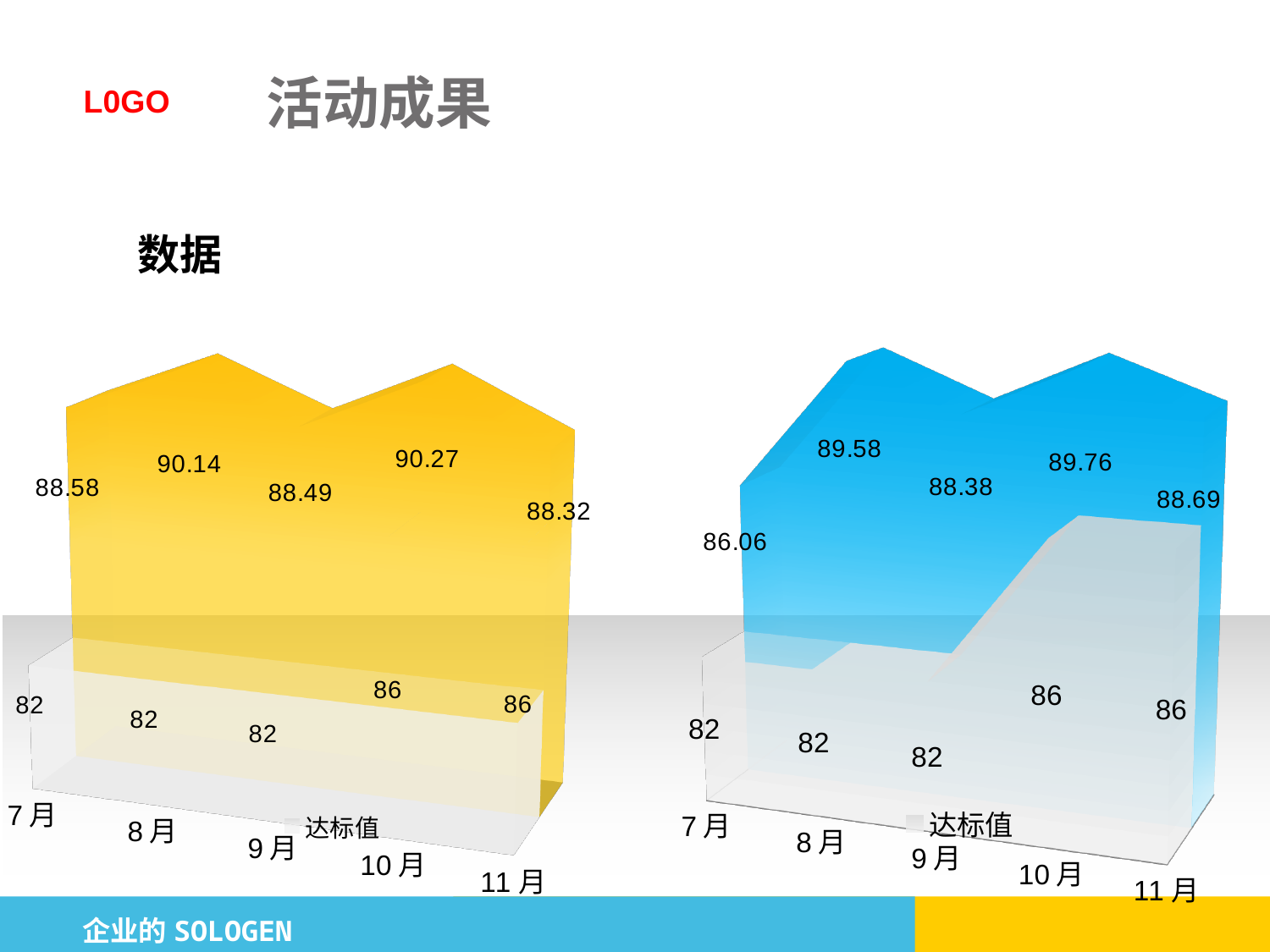

# 活动成果
数据

[unsupported chart]

[unsupported chart]